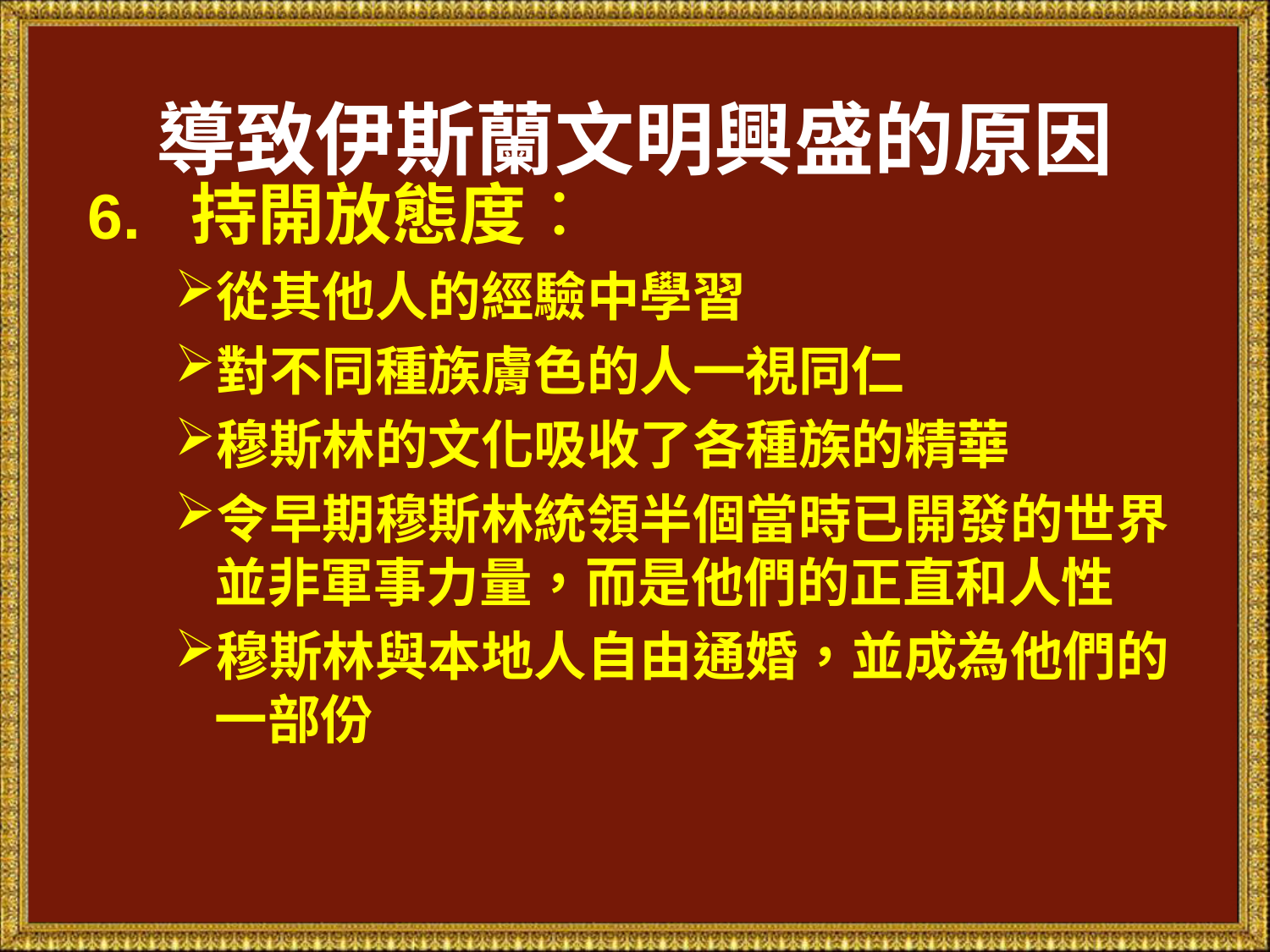

導致伊斯蘭文明興盛的原因
6.  持開放態度：
從其他人的經驗中學習
對不同種族膚色的人一視同仁
穆斯林的文化吸收了各種族的精華
令早期穆斯林統領半個當時已開發的世界並非軍事力量，而是他們的正直和人性
穆斯林與本地人自由通婚，並成為他們的一部份